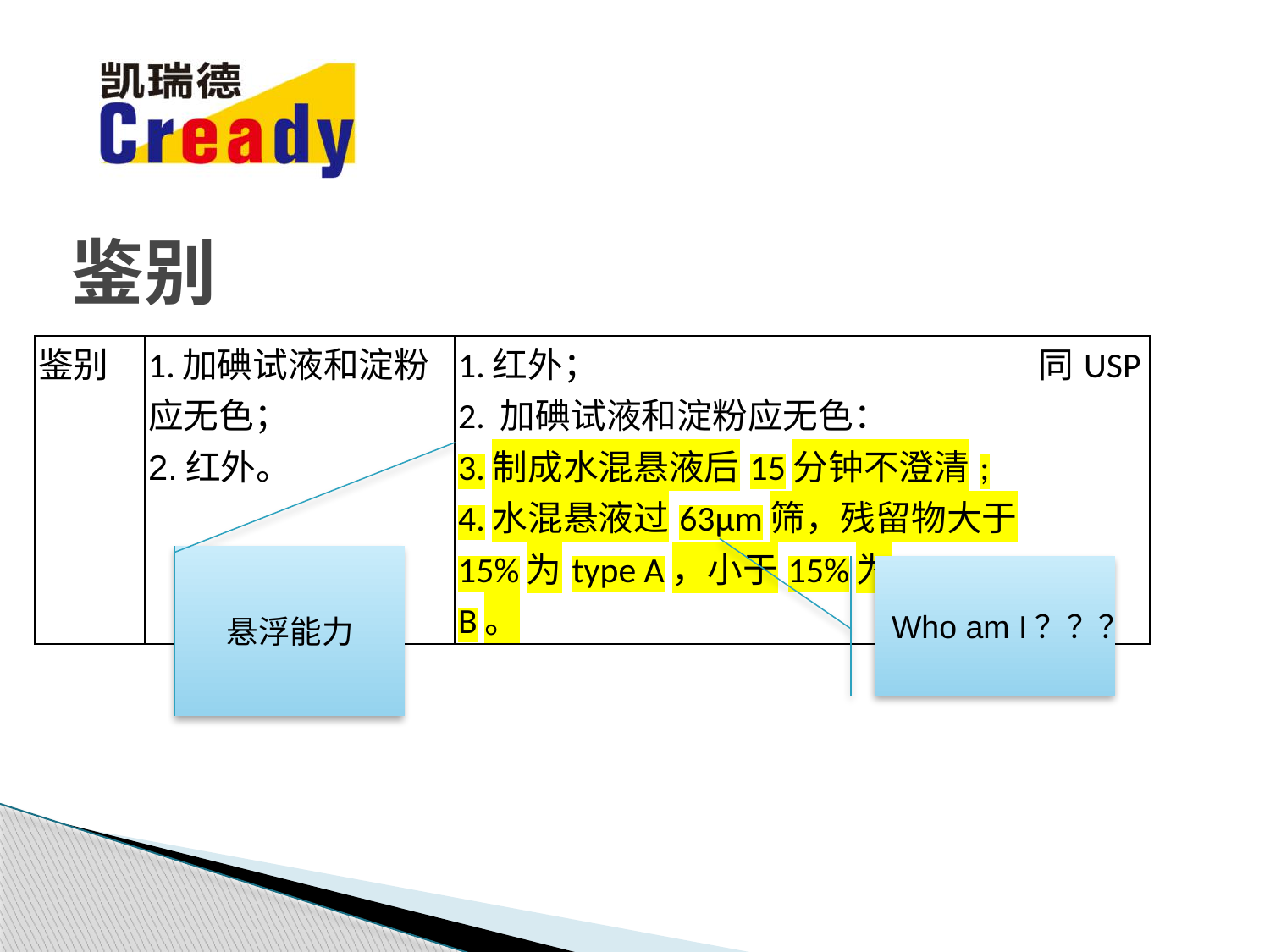

# 鉴别
| 鉴别 | 1.加碘试液和淀粉应无色； 2.红外。 | 1.红外； 2. 加碘试液和淀粉应无色： 3.制成水混悬液后15分钟不澄清; 4.水混悬液过63μm筛，残留物大于15%为type A，小于15%为type B。 | 同USP |
| --- | --- | --- | --- |
悬浮能力
Who am I？？？